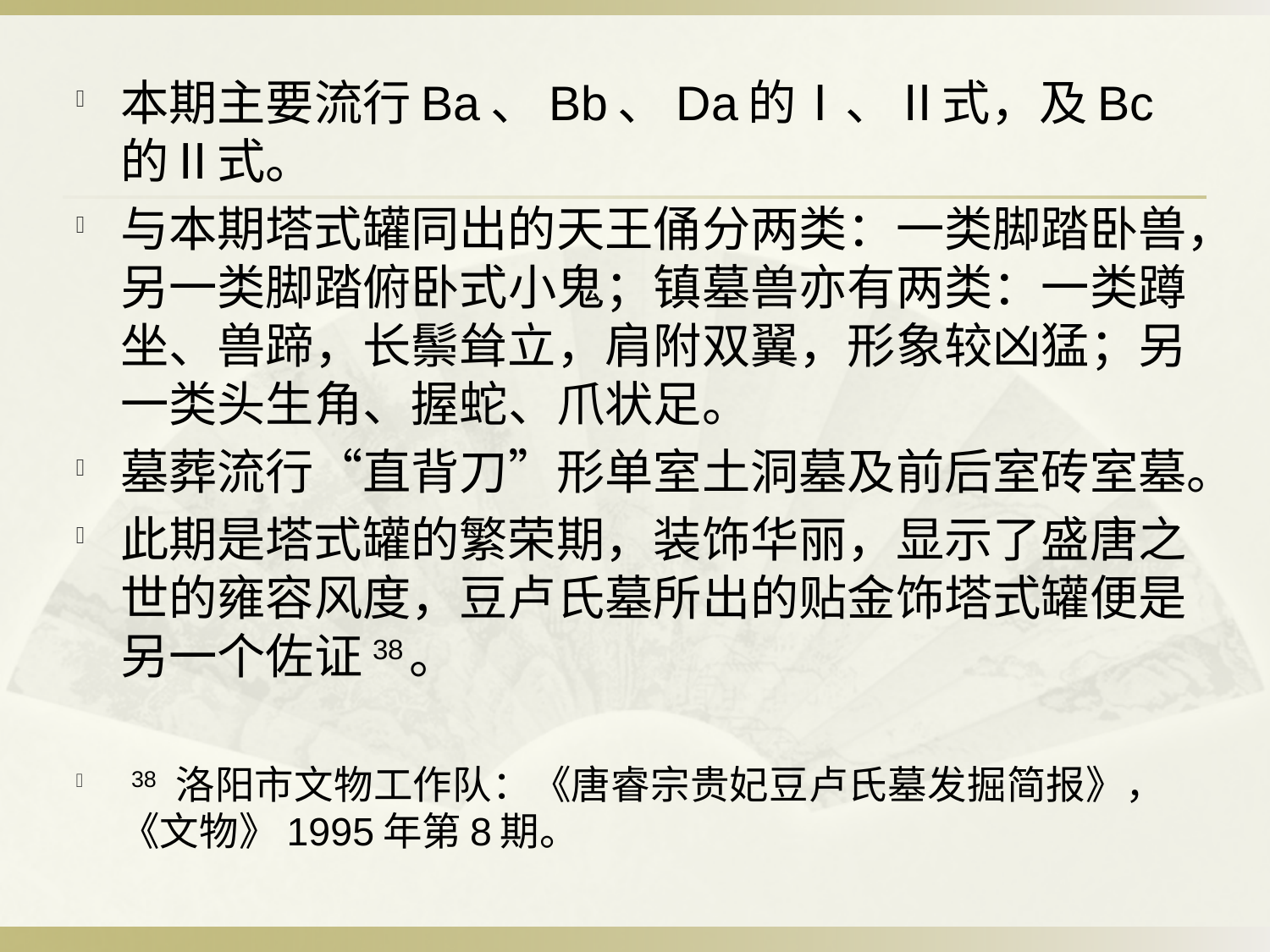

#
本期主要流行Ba、Bb、Da的Ⅰ、Ⅱ式，及Bc的Ⅱ式。
与本期塔式罐同出的天王俑分两类：一类脚踏卧兽，另一类脚踏俯卧式小鬼；镇墓兽亦有两类：一类蹲坐、兽蹄，长鬃耸立，肩附双翼，形象较凶猛；另一类头生角、握蛇、爪状足。
墓葬流行“直背刀”形单室土洞墓及前后室砖室墓。
此期是塔式罐的繁荣期，装饰华丽，显示了盛唐之世的雍容风度，豆卢氏墓所出的贴金饰塔式罐便是另一个佐证38。

 38 洛阳市文物工作队：《唐睿宗贵妃豆卢氏墓发掘简报》，《文物》1995年第8期。